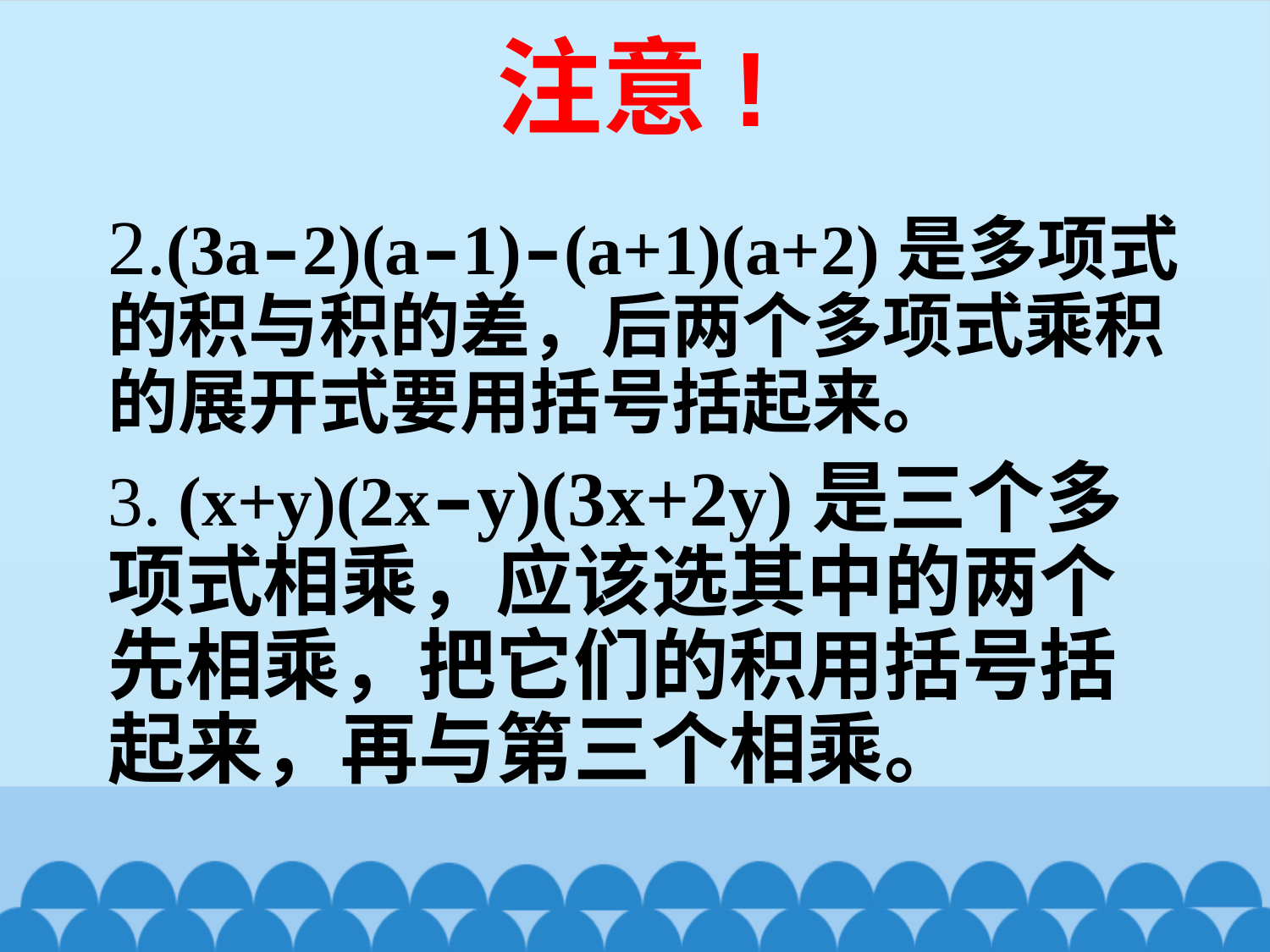

# 注意!
2.(3a–2)(a–1)–(a+1)(a+2)是多项式的积与积的差，后两个多项式乘积的展开式要用括号括起来。
3. (x+y)(2x–y)(3x+2y)是三个多项式相乘，应该选其中的两个先相乘，把它们的积用括号括起来，再与第三个相乘。